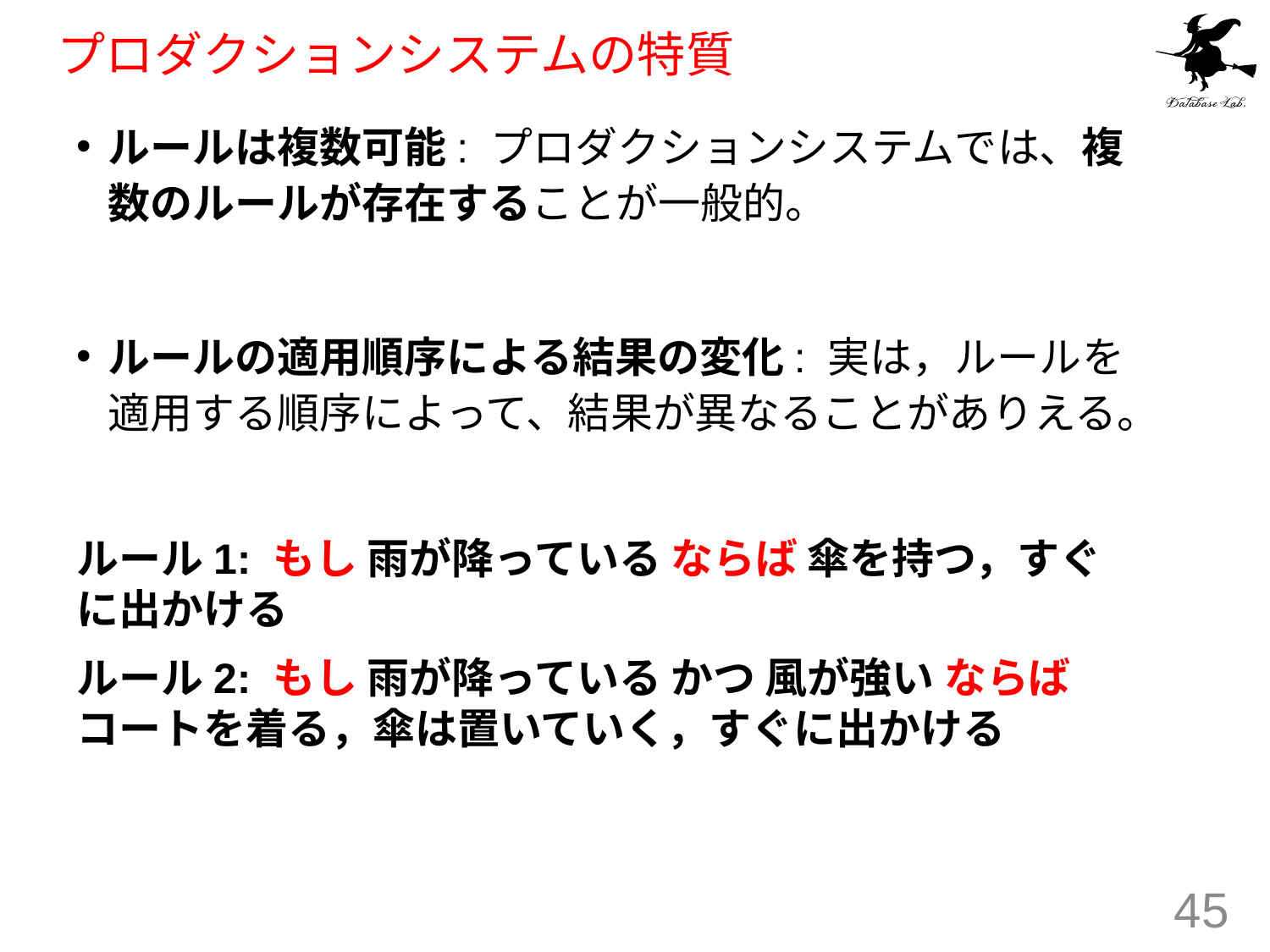

# プロダクションシステムの特質
ルールは複数可能: プロダクションシステムでは、複数のルールが存在することが一般的。

ルールの適用順序による結果の変化: 実は，ルールを適用する順序によって、結果が異なることがありえる。

ルール1: もし 雨が降っている ならば 傘を持つ，すぐに出かける
ルール2: もし 雨が降っている かつ 風が強い ならば コートを着る，傘は置いていく，すぐに出かける

45